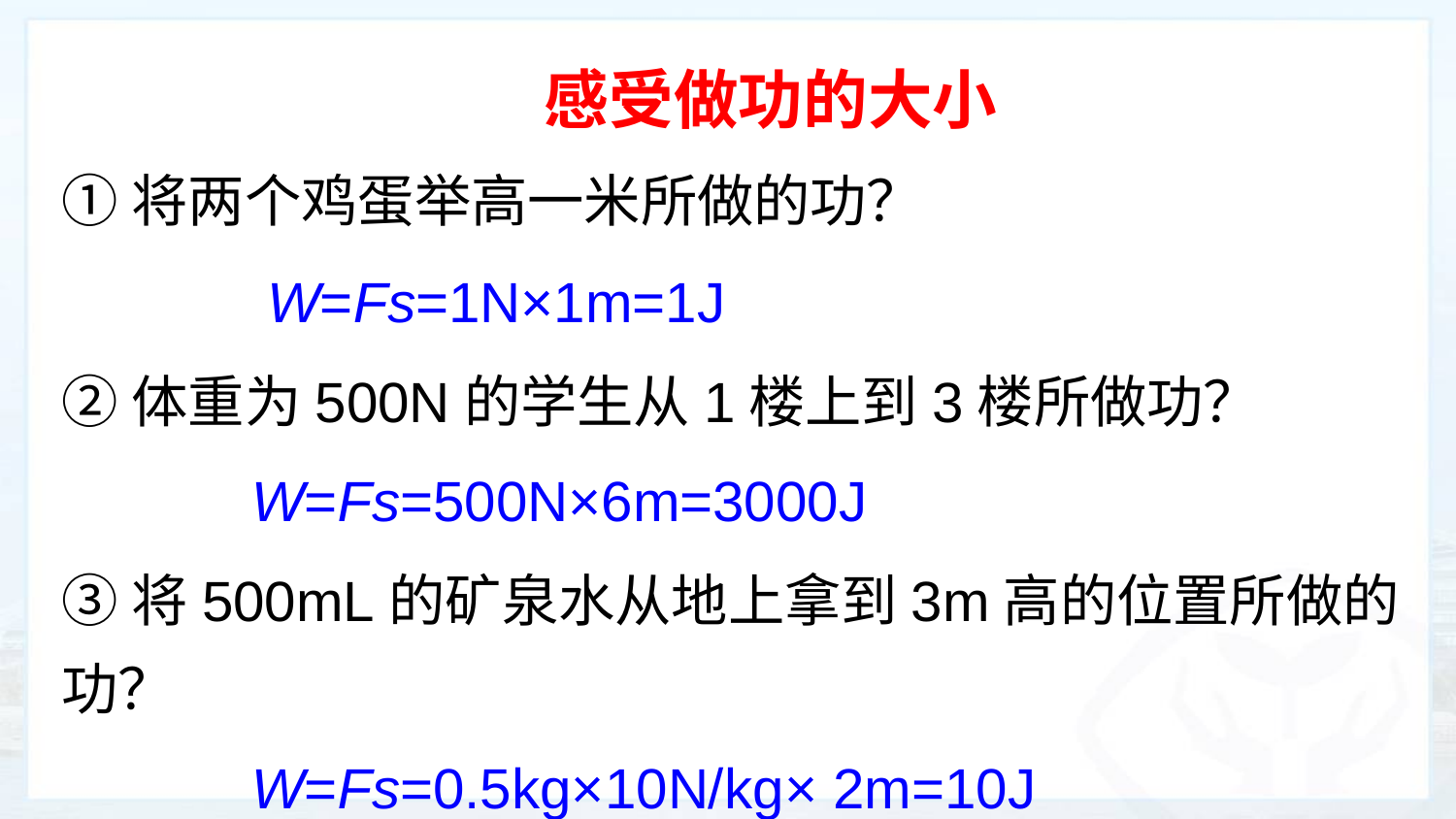

感受做功的大小
①将两个鸡蛋举高一米所做的功？
             W=Fs=1N×1m=1J
②体重为500N的学生从1楼上到3楼所做功？
            W=Fs=500N×6m=3000J
③将500mL的矿泉水从地上拿到3m高的位置所做的功？
            W=Fs=0.5kg×10N/kg× 2m=10J